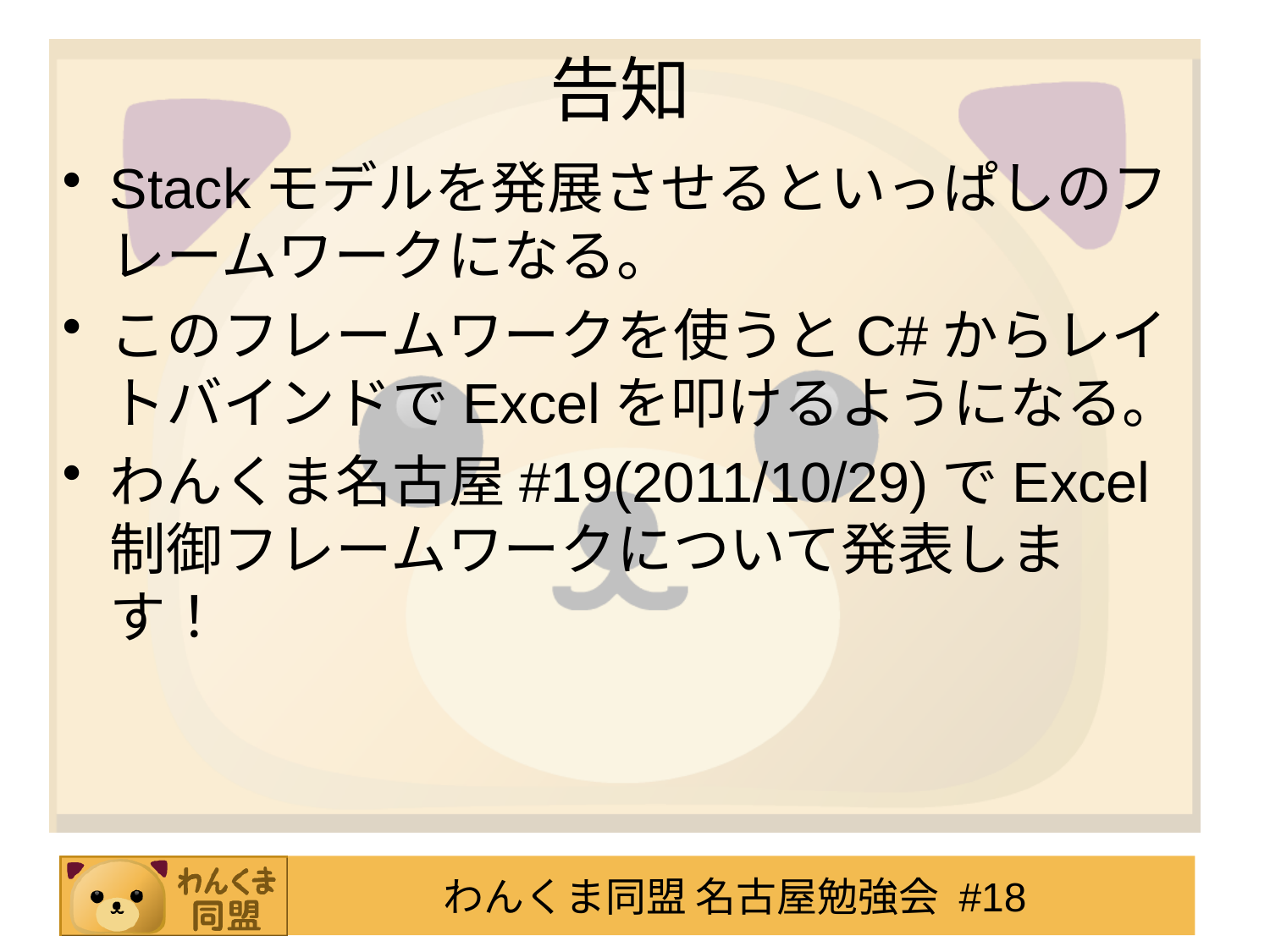

# 告知
Stackモデルを発展させるといっぱしのフレームワークになる。
このフレームワークを使うとC#からレイトバインドでExcelを叩けるようになる。
わんくま名古屋#19(2011/10/29)でExcel制御フレームワークについて発表します！